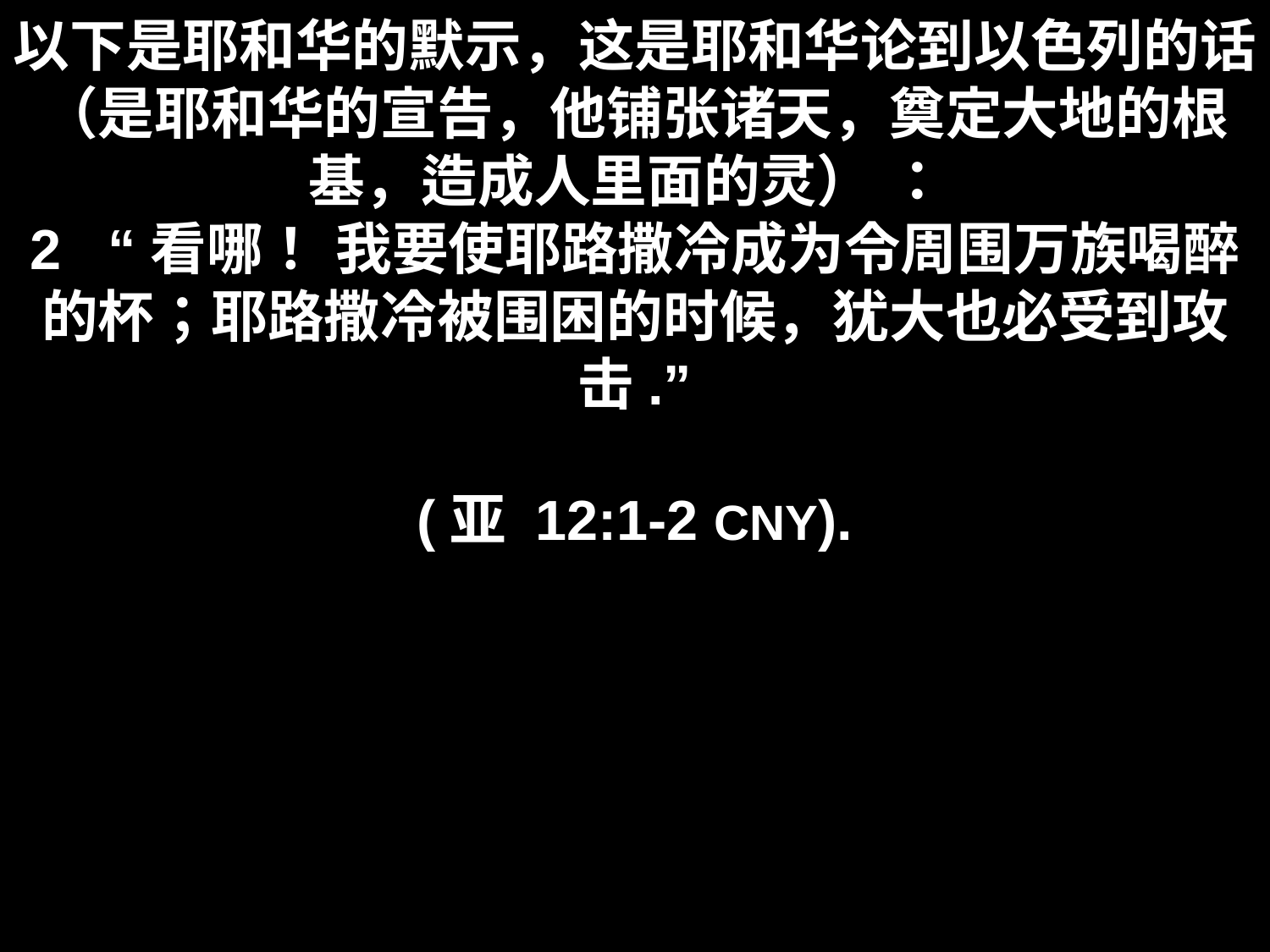

# 以下是耶和华的默示，这是耶和华论到以色列的话 （是耶和华的宣告，他铺张诸天，奠定大地的根基，造成人里面的灵） ： 2   “看哪！ 我要使耶路撒冷成为令周围万族喝醉的杯；耶路撒冷被围困的时候，犹大也必受到攻击.” (亚 12:1-2 CNY).